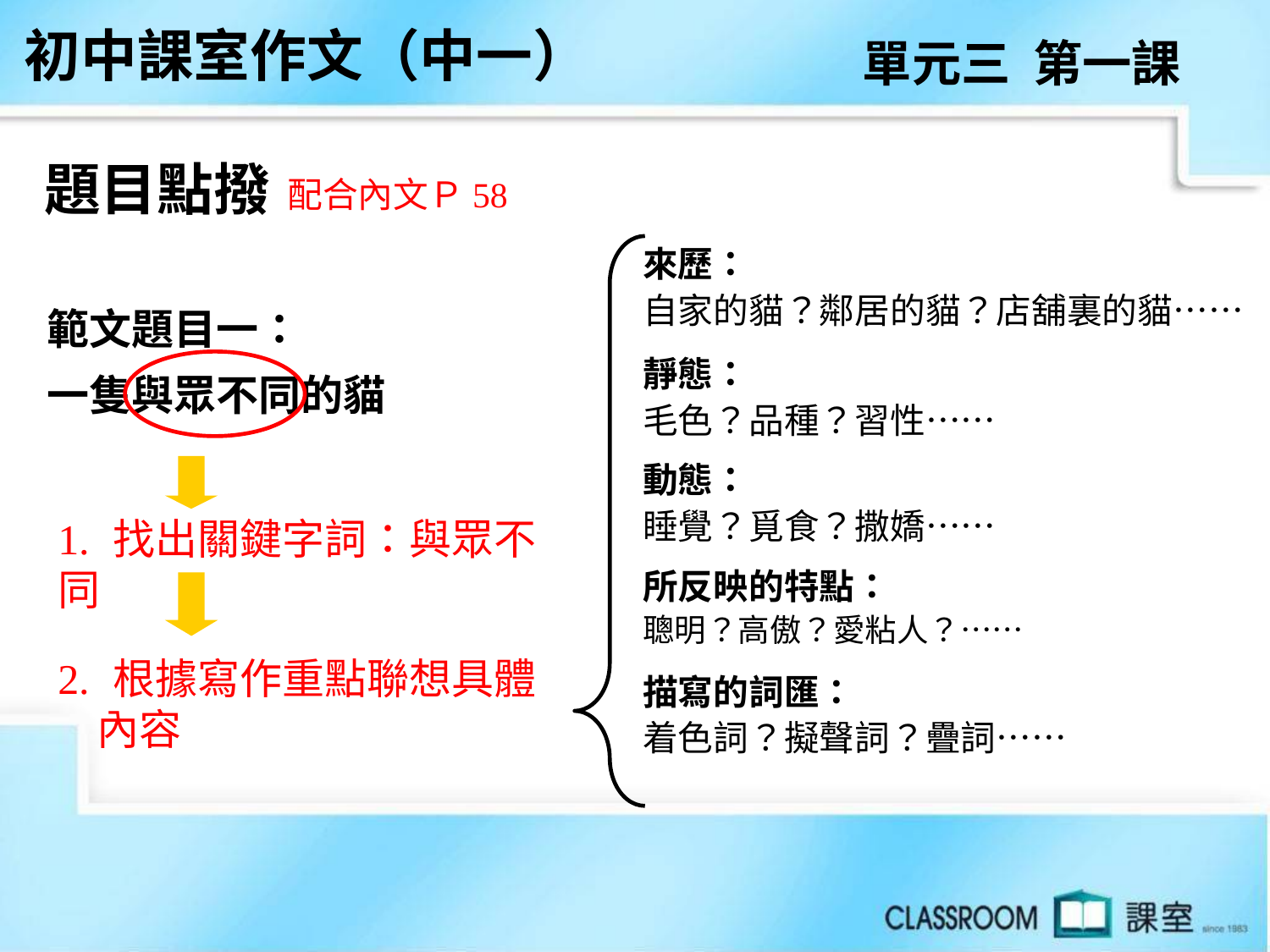

初中課室作文（中一）
單元三  第一課
題目點撥
配合內文Ｐ58

來歷：
自家的貓？鄰居的貓？店舖裏的貓……
靜態：
毛色？品種？習性……
動態：
睡覺？覓食？撒嬌……
所反映的特點：
聰明？高傲？愛粘人？……
描寫的詞匯：
着色詞？擬聲詞？疊詞……

範文題目一：
一隻與眾不同的貓

1. 找出關鍵字詞：與眾不同

2. 根據寫作重點聯想具體
   內容